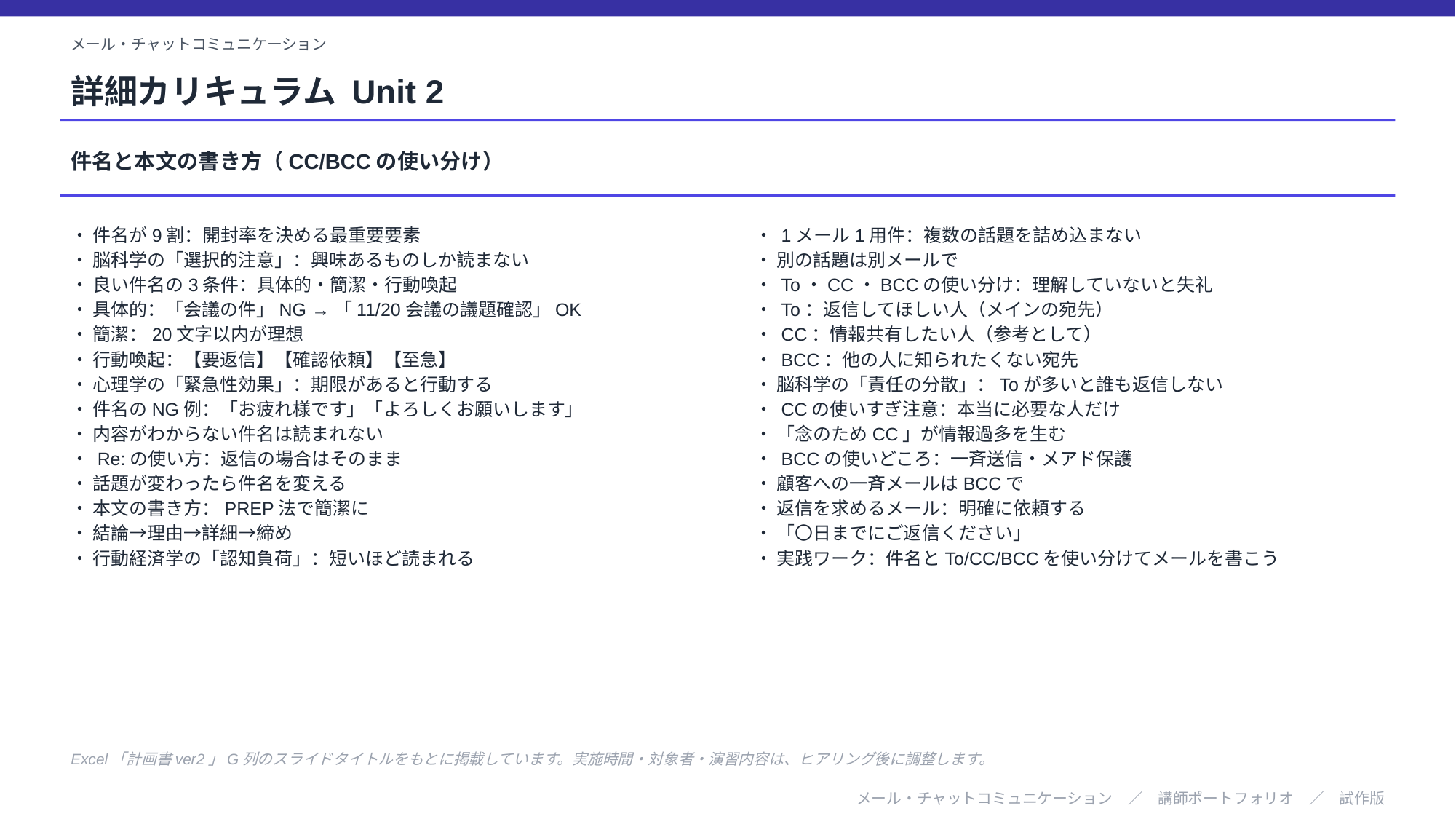

メール・チャットコミュニケーション
詳細カリキュラム Unit 2

件名と本文の書き方（CC/BCCの使い分け）

・ 件名が9割：開封率を決める最重要要素
・ 脳科学の「選択的注意」：興味あるものしか読まない
・ 良い件名の3条件：具体的・簡潔・行動喚起
・ 具体的：「会議の件」NG →「11/20会議の議題確認」OK
・ 簡潔：20文字以内が理想
・ 行動喚起：【要返信】【確認依頼】【至急】
・ 心理学の「緊急性効果」：期限があると行動する
・ 件名のNG例：「お疲れ様です」「よろしくお願いします」
・ 内容がわからない件名は読まれない
・ Re:の使い方：返信の場合はそのまま
・ 話題が変わったら件名を変える
・ 本文の書き方：PREP法で簡潔に
・ 結論→理由→詳細→締め
・ 行動経済学の「認知負荷」：短いほど読まれる
・ 1メール1用件：複数の話題を詰め込まない
・ 別の話題は別メールで
・ To・CC・BCCの使い分け：理解していないと失礼
・ To：返信してほしい人（メインの宛先）
・ CC：情報共有したい人（参考として）
・ BCC：他の人に知られたくない宛先
・ 脳科学の「責任の分散」：Toが多いと誰も返信しない
・ CCの使いすぎ注意：本当に必要な人だけ
・ 「念のためCC」が情報過多を生む
・ BCCの使いどころ：一斉送信・メアド保護
・ 顧客への一斉メールはBCCで
・ 返信を求めるメール：明確に依頼する
・ 「〇日までにご返信ください」
・ 実践ワーク：件名とTo/CC/BCCを使い分けてメールを書こう
Excel「計画書ver2」G列のスライドタイトルをもとに掲載しています。実施時間・対象者・演習内容は、ヒアリング後に調整します。
メール・チャットコミュニケーション　／　講師ポートフォリオ　／　試作版